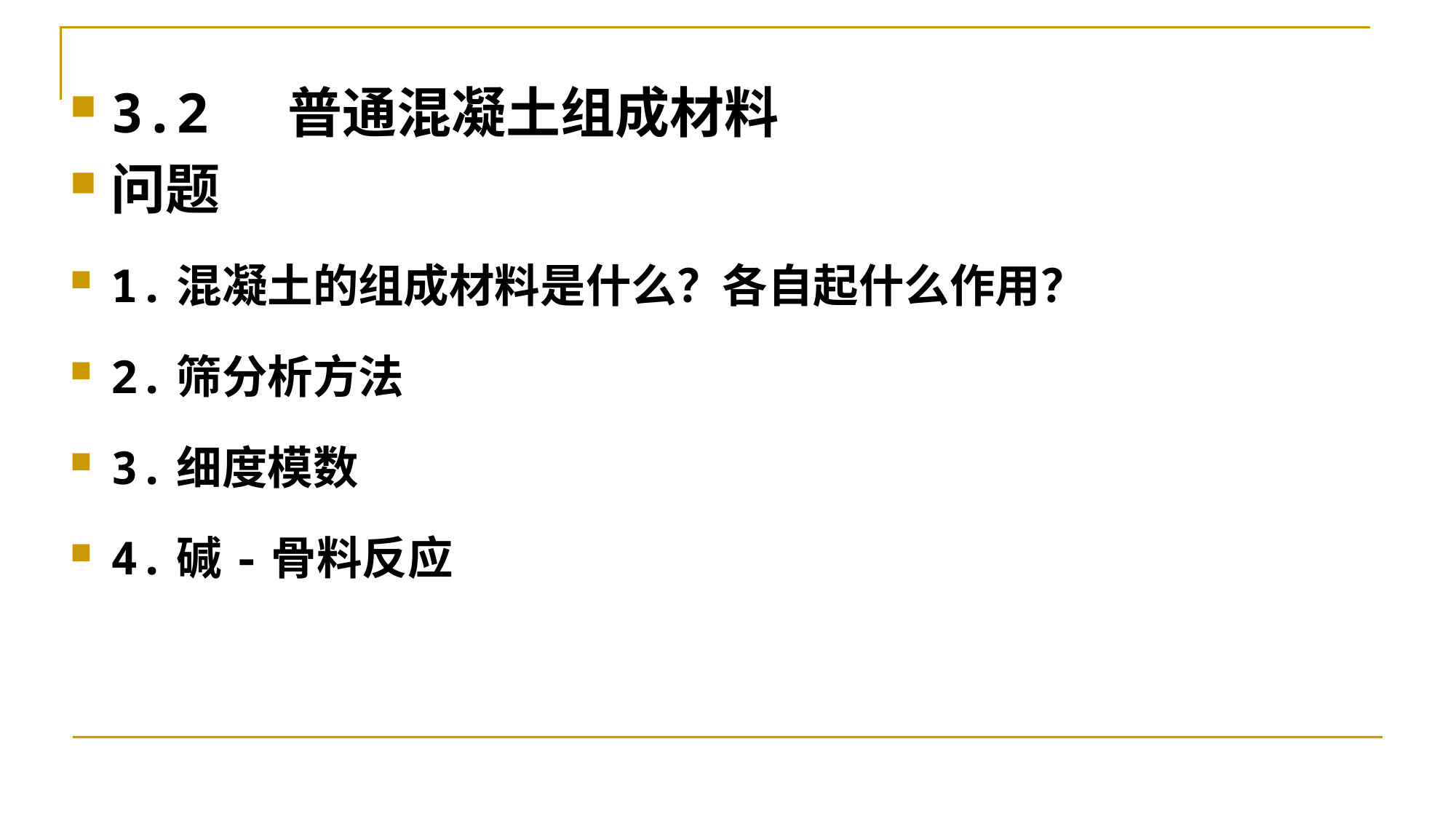

3.2  普通混凝土组成材料
问题
1.混凝土的组成材料是什么？各自起什么作用？
2.筛分析方法
3.细度模数
4.碱-骨料反应